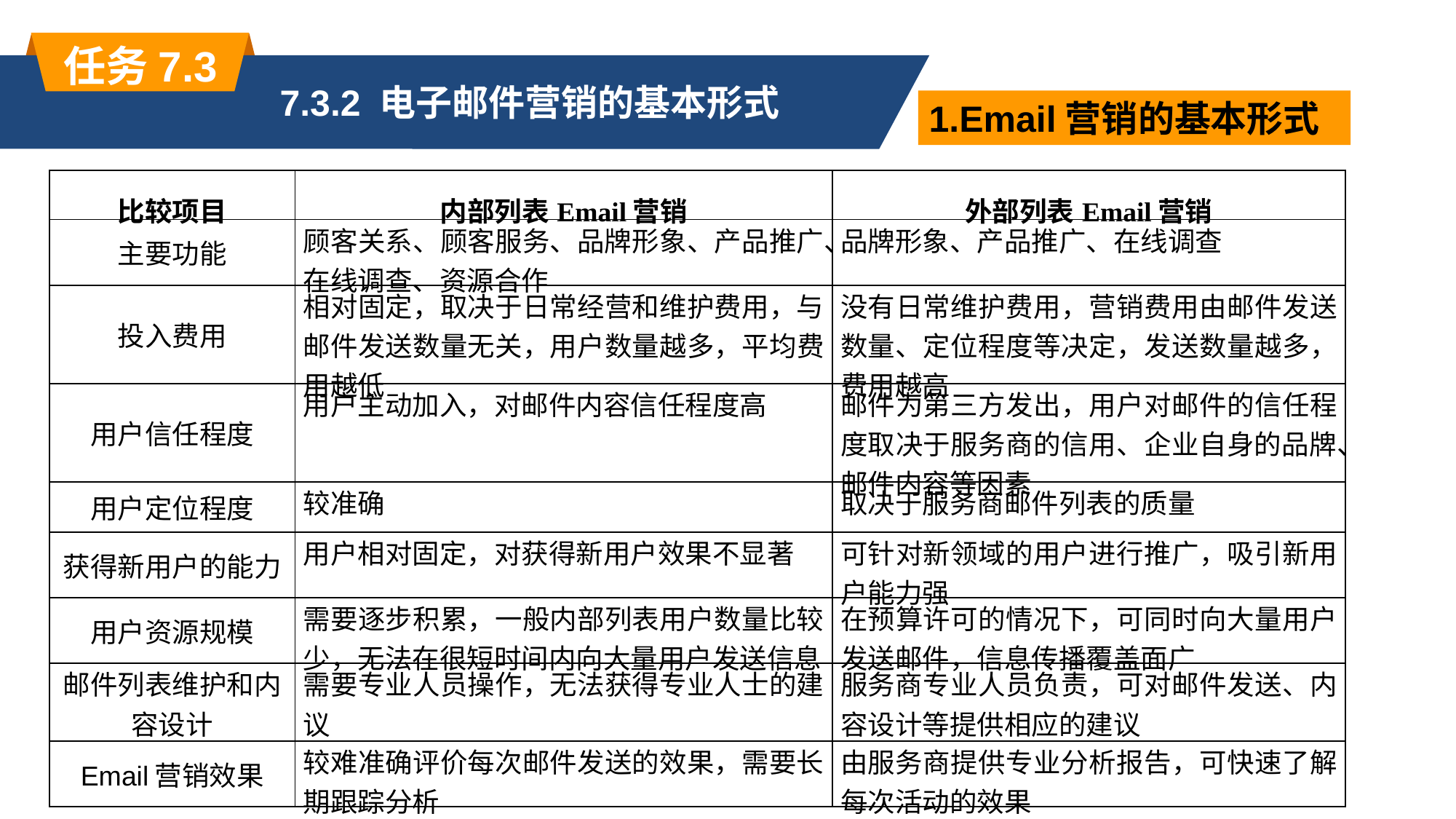

任务7.3

7.3.2 电子邮件营销的基本形式
1.Email营销的基本形式
| 比较项目 | 内部列表Email营销 | 外部列表Email营销 |
| --- | --- | --- |
| 主要功能 | 顾客关系、顾客服务、品牌形象、产品推广、在线调查、资源合作 | 品牌形象、产品推广、在线调查 |
| 投入费用 | 相对固定，取决于日常经营和维护费用，与邮件发送数量无关，用户数量越多，平均费用越低 | 没有日常维护费用，营销费用由邮件发送数量、定位程度等决定，发送数量越多，费用越高 |
| 用户信任程度 | 用户主动加入，对邮件内容信任程度高 | 邮件为第三方发出，用户对邮件的信任程度取决于服务商的信用、企业自身的品牌、邮件内容等因素 |
| 用户定位程度 | 较准确 | 取决于服务商邮件列表的质量 |
| 获得新用户的能力 | 用户相对固定，对获得新用户效果不显著 | 可针对新领域的用户进行推广，吸引新用户能力强 |
| 用户资源规模 | 需要逐步积累，一般内部列表用户数量比较少，无法在很短时间内向大量用户发送信息 | 在预算许可的情况下，可同时向大量用户发送邮件，信息传播覆盖面广 |
| 邮件列表维护和内容设计 | 需要专业人员操作，无法获得专业人士的建议 | 服务商专业人员负责，可对邮件发送、内容设计等提供相应的建议 |
| Email营销效果 | 较难准确评价每次邮件发送的效果，需要长期跟踪分析 | 由服务商提供专业分析报告，可快速了解每次活动的效果 |